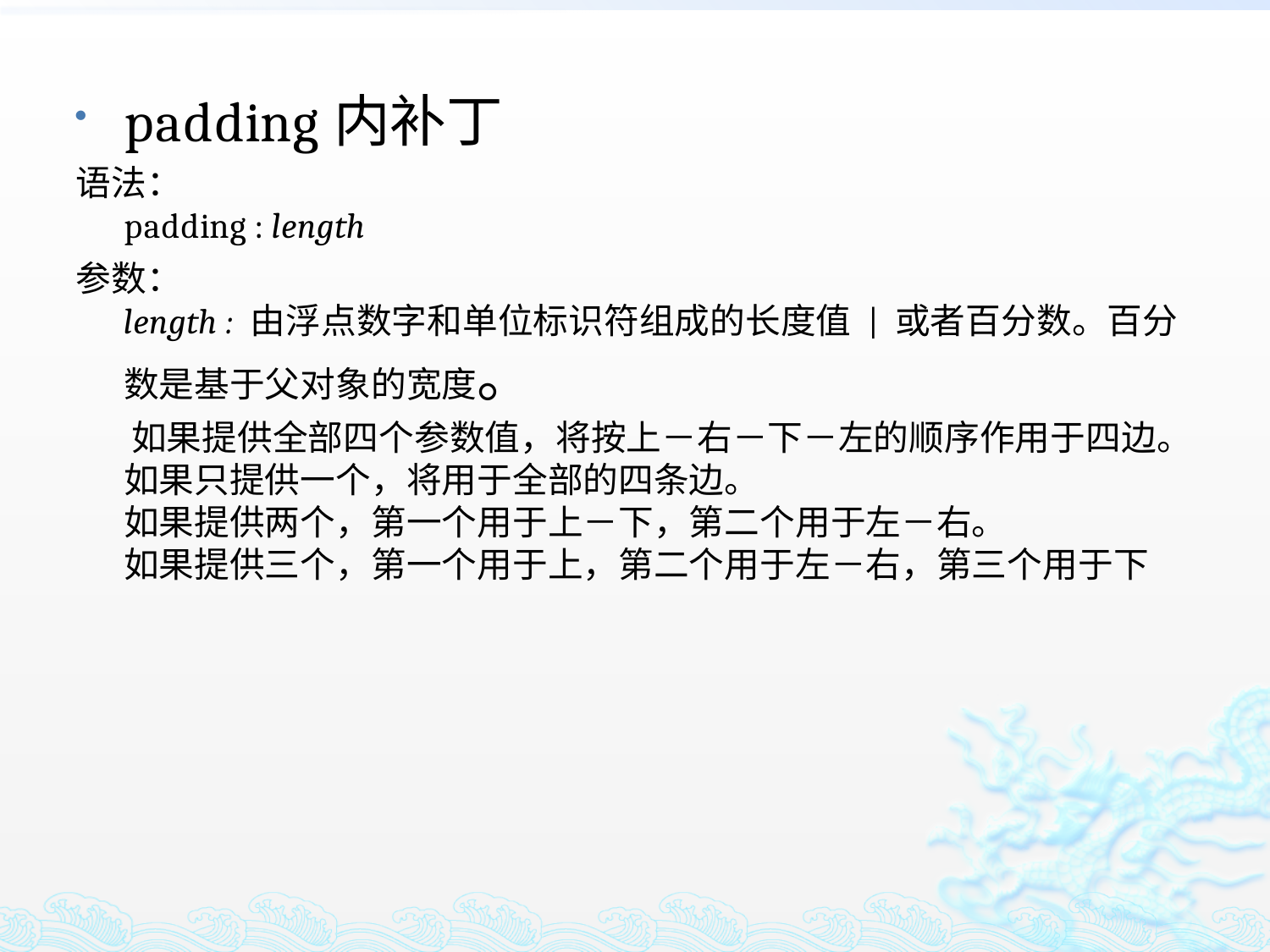

padding内补丁
语法：
padding : length
参数：
length : 由浮点数字和单位标识符组成的长度值 | 或者百分数。百分数是基于父对象的宽度。
      如果提供全部四个参数值，将按上－右－下－左的顺序作用于四边。
如果只提供一个，将用于全部的四条边。
如果提供两个，第一个用于上－下，第二个用于左－右。
如果提供三个，第一个用于上，第二个用于左－右，第三个用于下